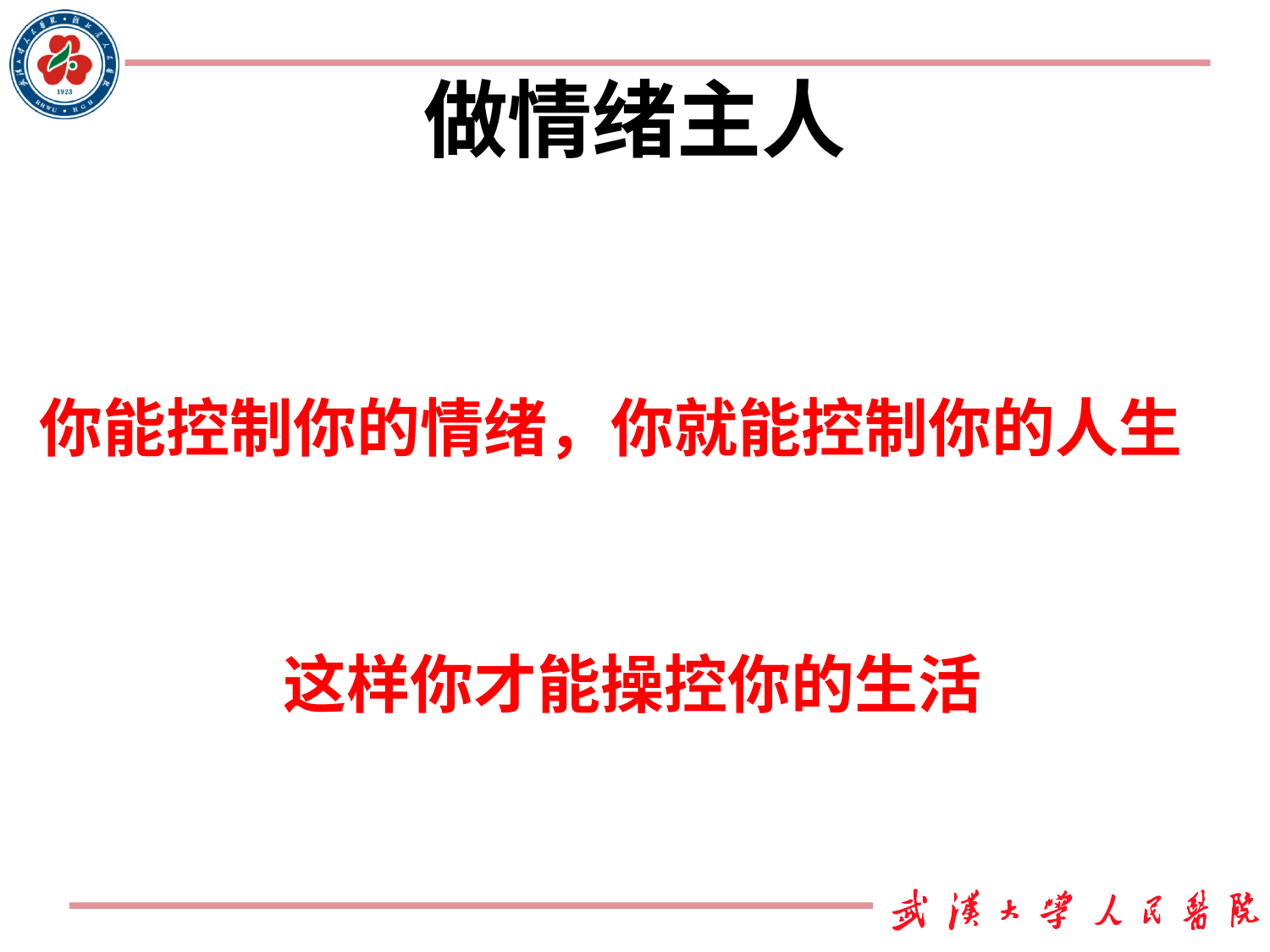

# 做情绪主人

 你能控制你的情绪，你就能控制你的人生

                  这样你才能操控你的生活